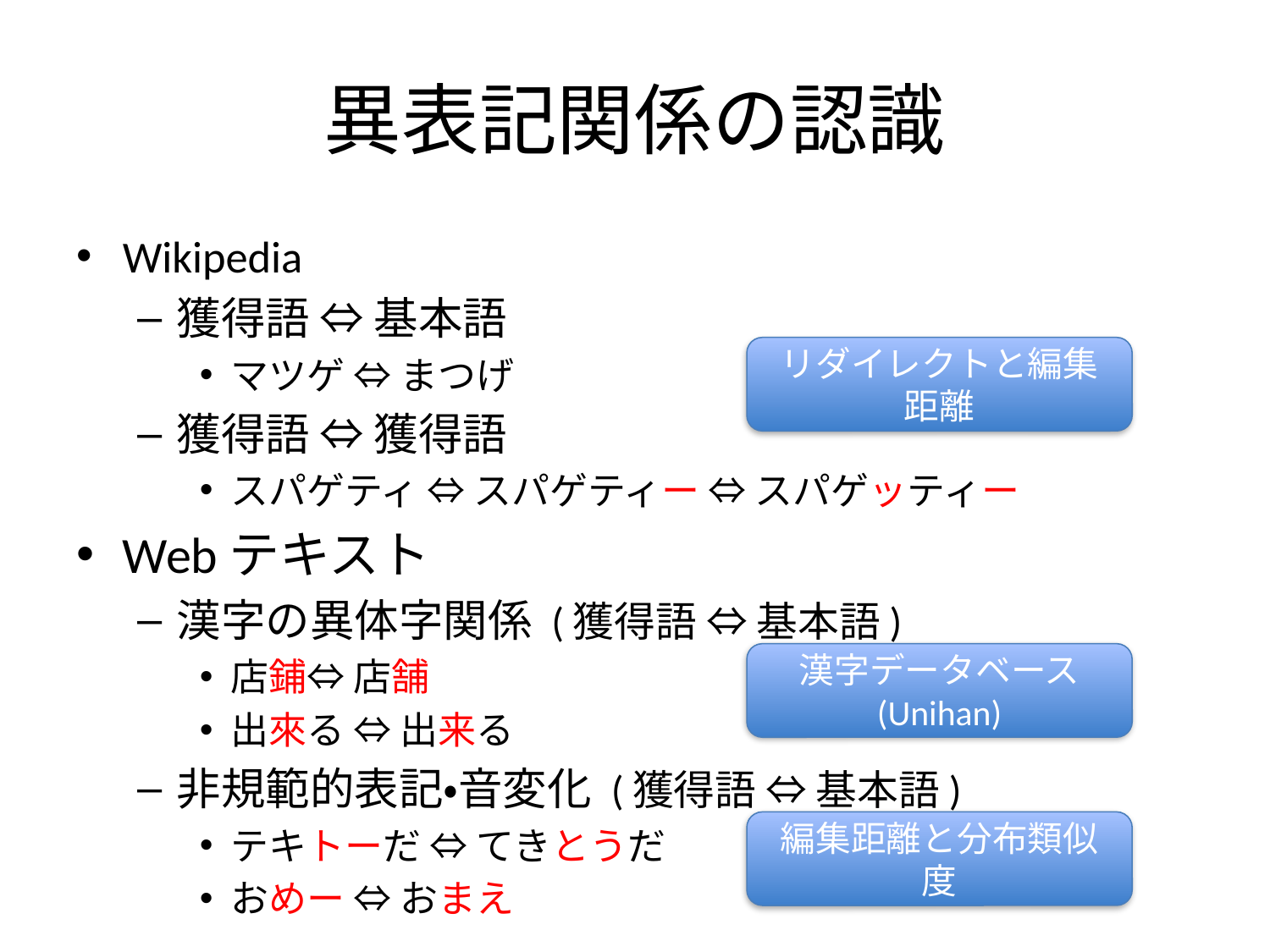

# 異表記関係の認識
Wikipedia
獲得語 ⇔ 基本語
マツゲ ⇔ まつげ
獲得語 ⇔ 獲得語
スパゲティ ⇔ スパゲティー ⇔ スパゲッティー
Webテキスト
漢字の異体字関係 (獲得語 ⇔ 基本語)
店鋪⇔ 店舗
出來る ⇔ 出来る
非規範的表記・音変化 (獲得語 ⇔ 基本語)
テキトーだ ⇔ てきとうだ
おめー ⇔ おまえ

リダイレクトと編集距離
漢字データベース (Unihan)
編集距離と分布類似度